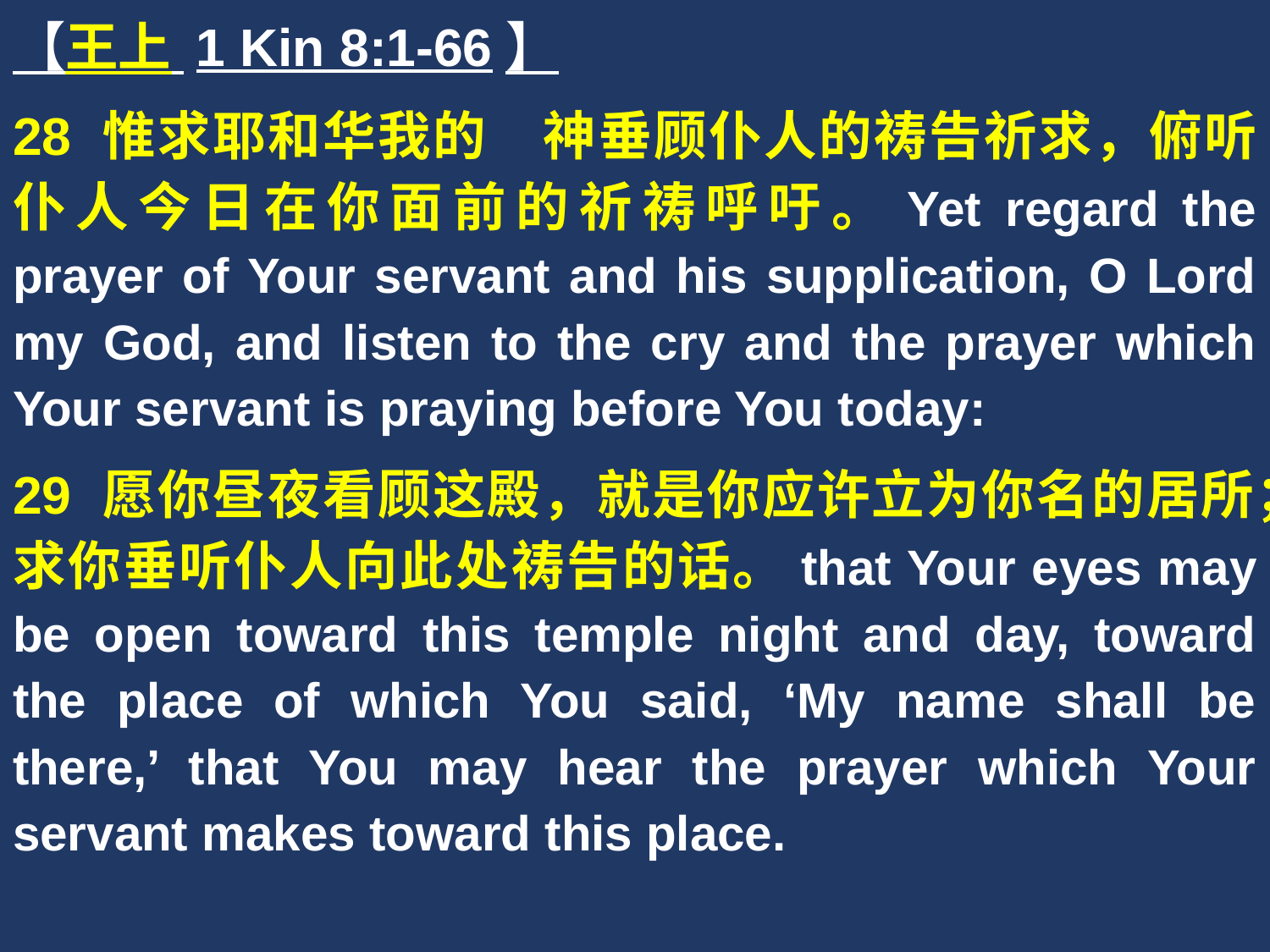

【王上 1 Kin 8:1-66】
28 惟求耶和华我的　神垂顾仆人的祷告祈求，俯听仆人今日在你面前的祈祷呼吁。Yet regard the prayer of Your servant and his supplication, O Lord my God, and listen to the cry and the prayer which Your servant is praying before You today:
29 愿你昼夜看顾这殿，就是你应许立为你名的居所；求你垂听仆人向此处祷告的话。that Your eyes may be open toward this temple night and day, toward the place of which You said, ‘My name shall be there,’ that You may hear the prayer which Your servant makes toward this place.